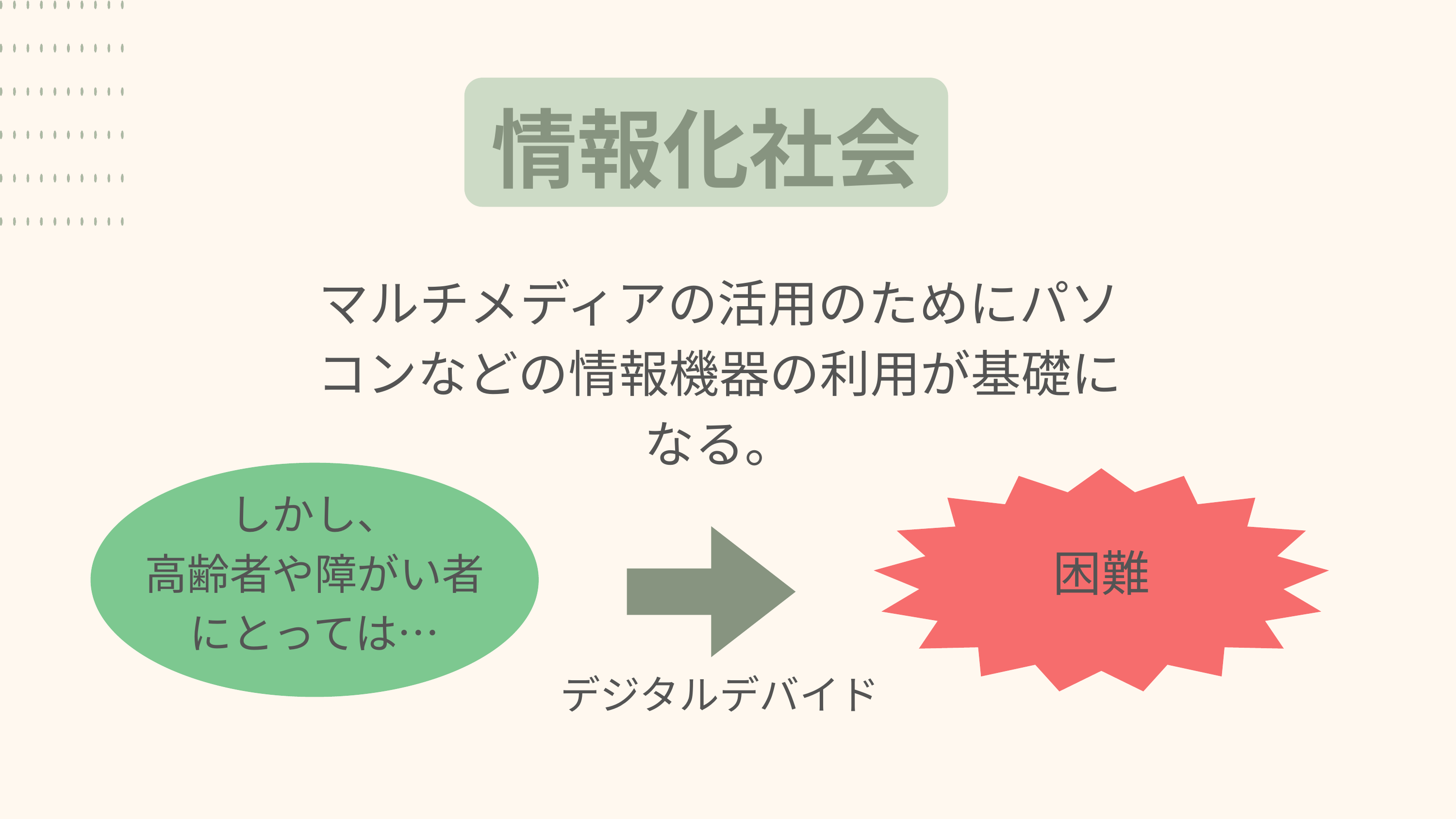

情報化社会
マルチメディアの活用のためにパソコンなどの情報機器の利用が基礎になる。

しかし、
高齢者や障がい者にとっては…

困難

デジタルデバイド